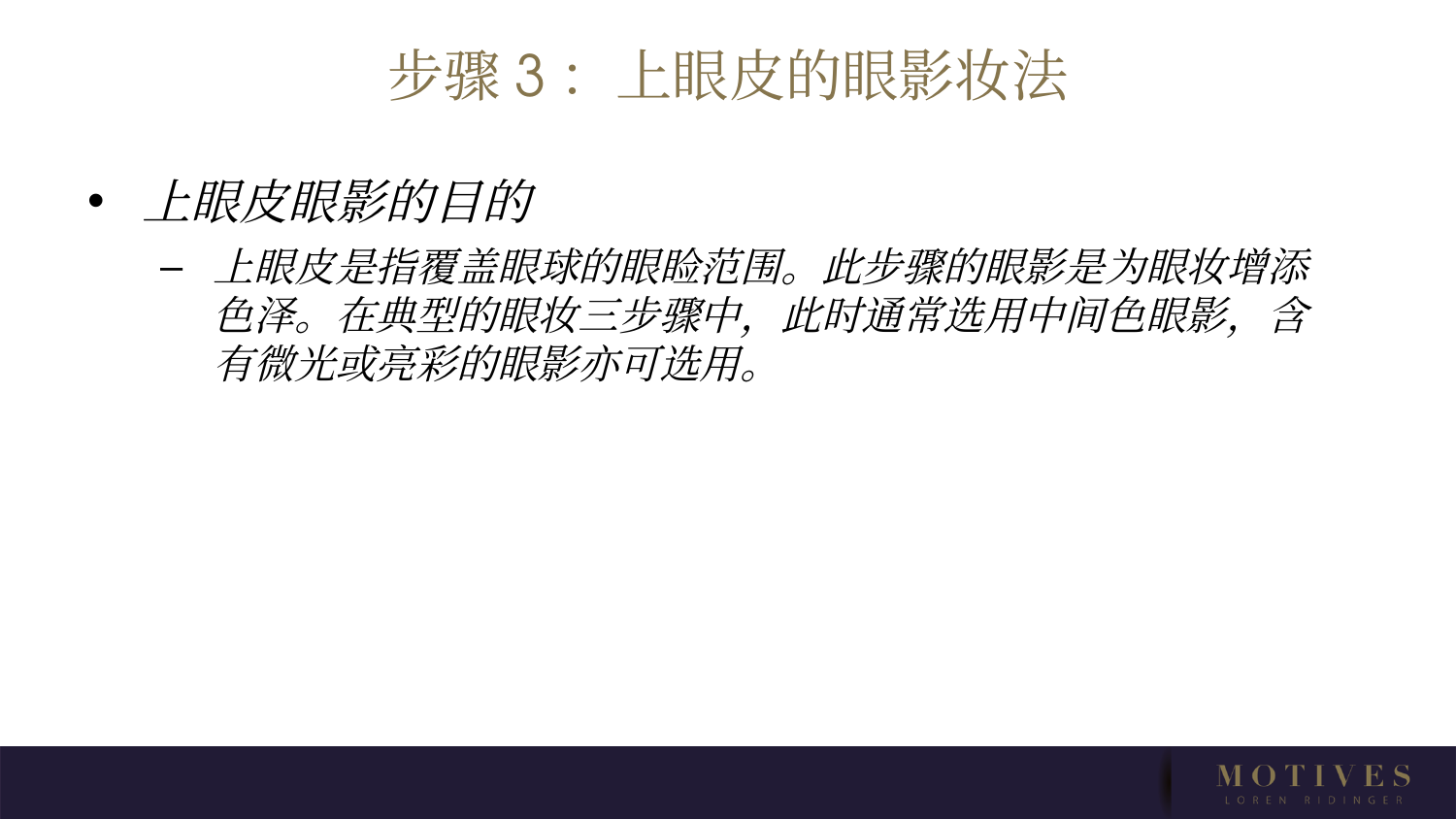

# 步骤3：上眼皮的眼影妆法
上眼皮眼影的目的
上眼皮是指覆盖眼球的眼睑范围。此步骤的眼影是为眼妆增添色泽。在典型的眼妆三步骤中，此时通常选用中间色眼影，含有微光或亮彩的眼影亦可选用。